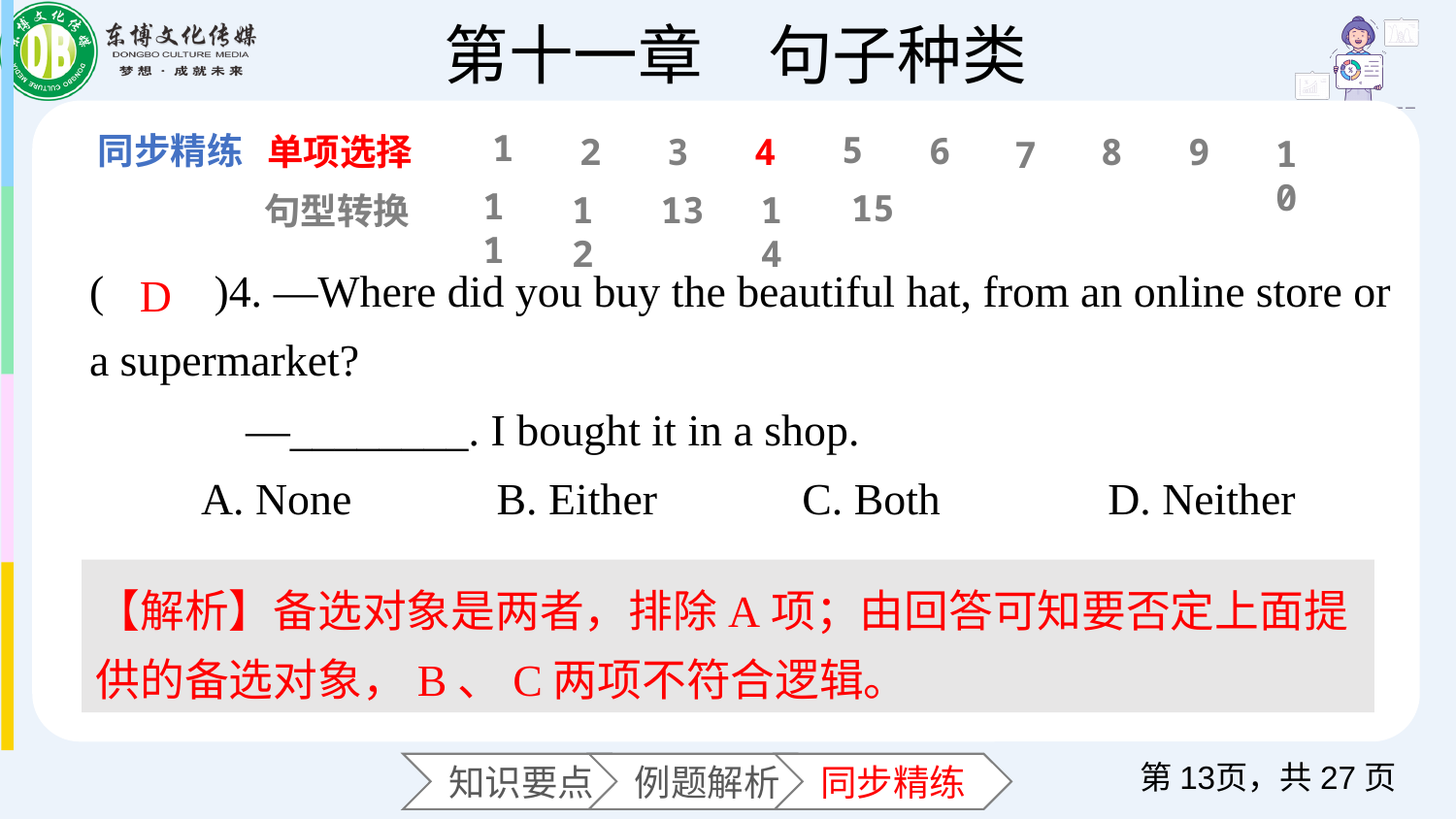

1
5
6
单项选择
2
3
4
8
9
10
7
11
15
12
13
14
句型转换
(　　)4. —Where did you buy the beautiful hat, from an online store or a supermarket?
              —________. I bought it in a shop.
          A. None             B. Either             C. Both               D. Neither
D
【解析】备选对象是两者，排除A项；由回答可知要否定上面提供的备选对象，B、C两项不符合逻辑。